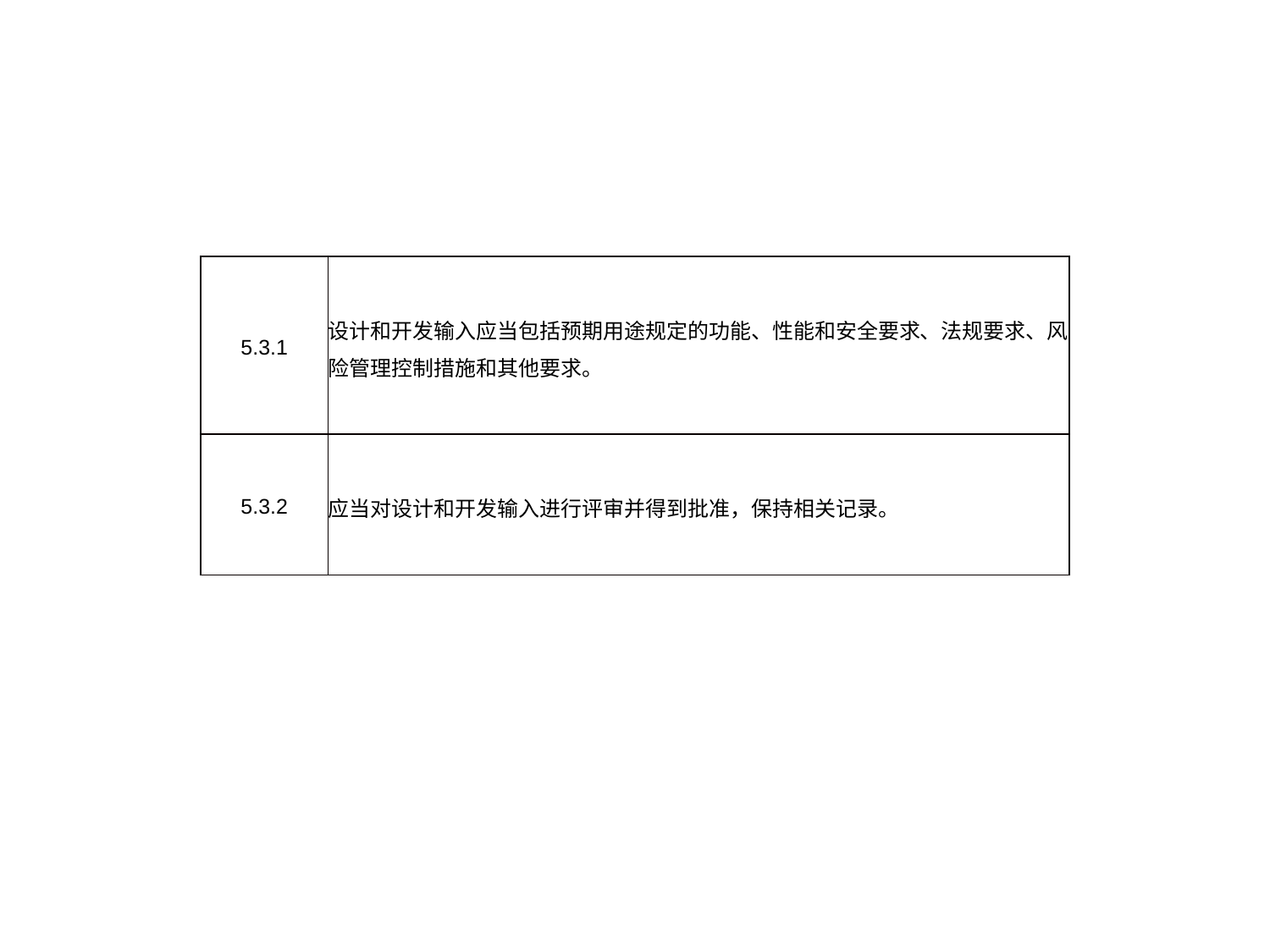

| 5.3.1 | 设计和开发输入应当包括预期用途规定的功能、性能和安全要求、法规要求、风险管理控制措施和其他要求。 |
| --- | --- |
| 5.3.2 | 应当对设计和开发输入进行评审并得到批准，保持相关记录。 |
16